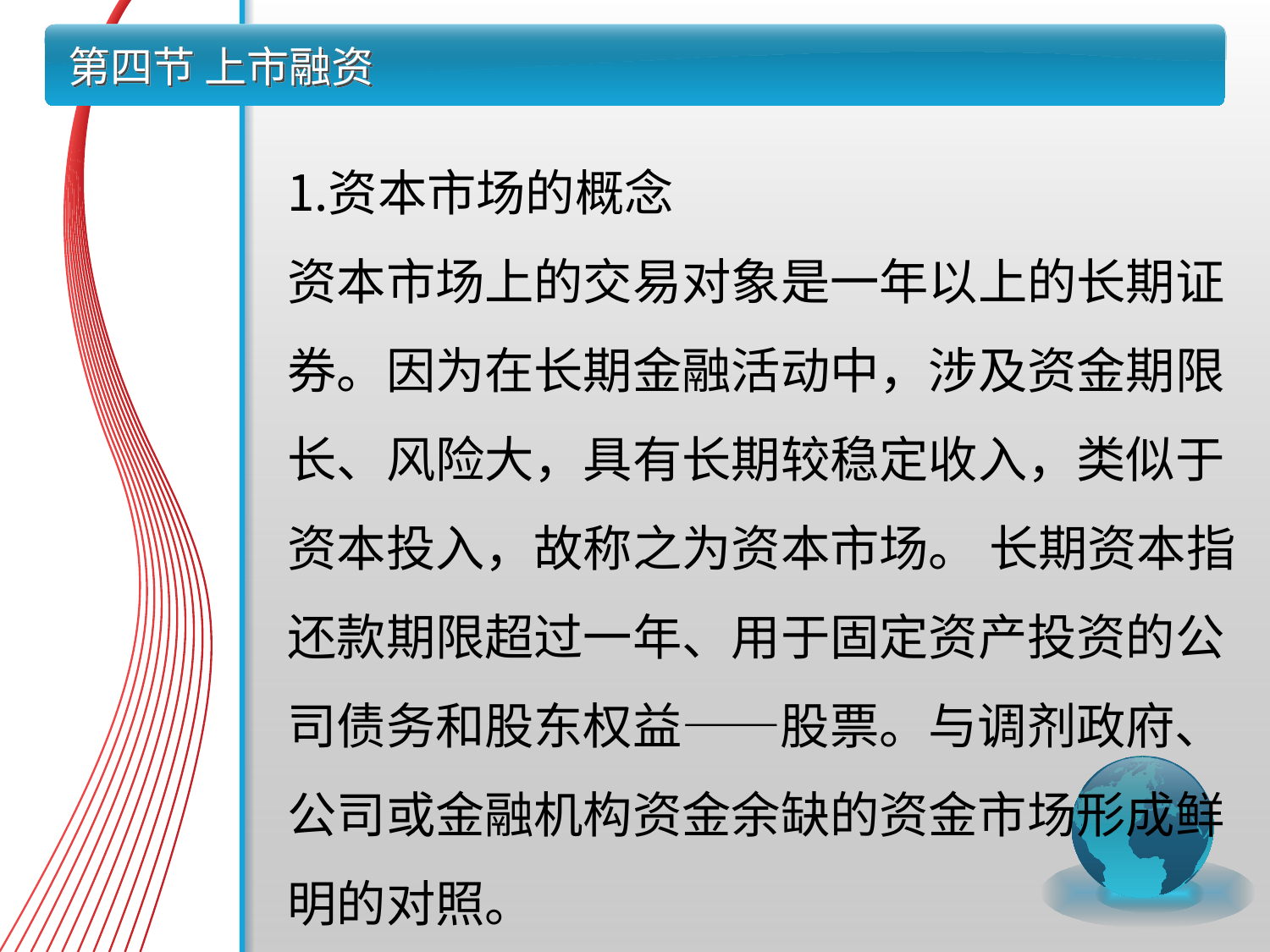

# 第四节 上市融资
资本市场的概念
资本市场上的交易对象是一年以上的长期证券。因为在长期金融活动中，涉及资金期限长、风险大，具有长期较稳定收入，类似于资本投入，故称之为资本市场。 长期资本指还款期限超过一年、用于固定资产投资的公司债务和股东权益——股票。与调剂政府、公司或金融机构资金余缺的资金市场形成鲜明的对照。